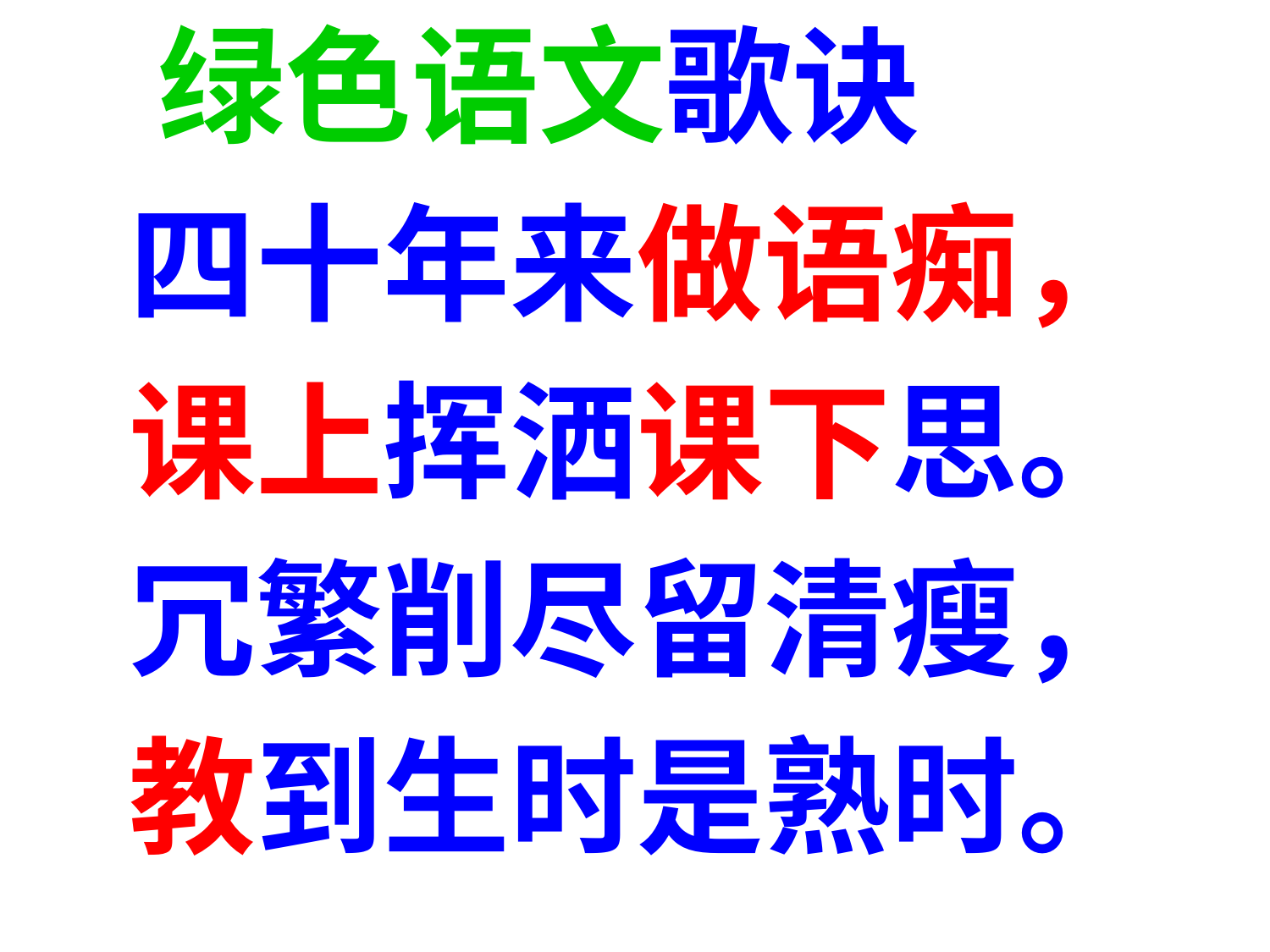

绿色语文歌诀
   四十年来做语痴，
   课上挥洒课下思。
   冗繁削尽留清瘦，
   教到生时是熟时。